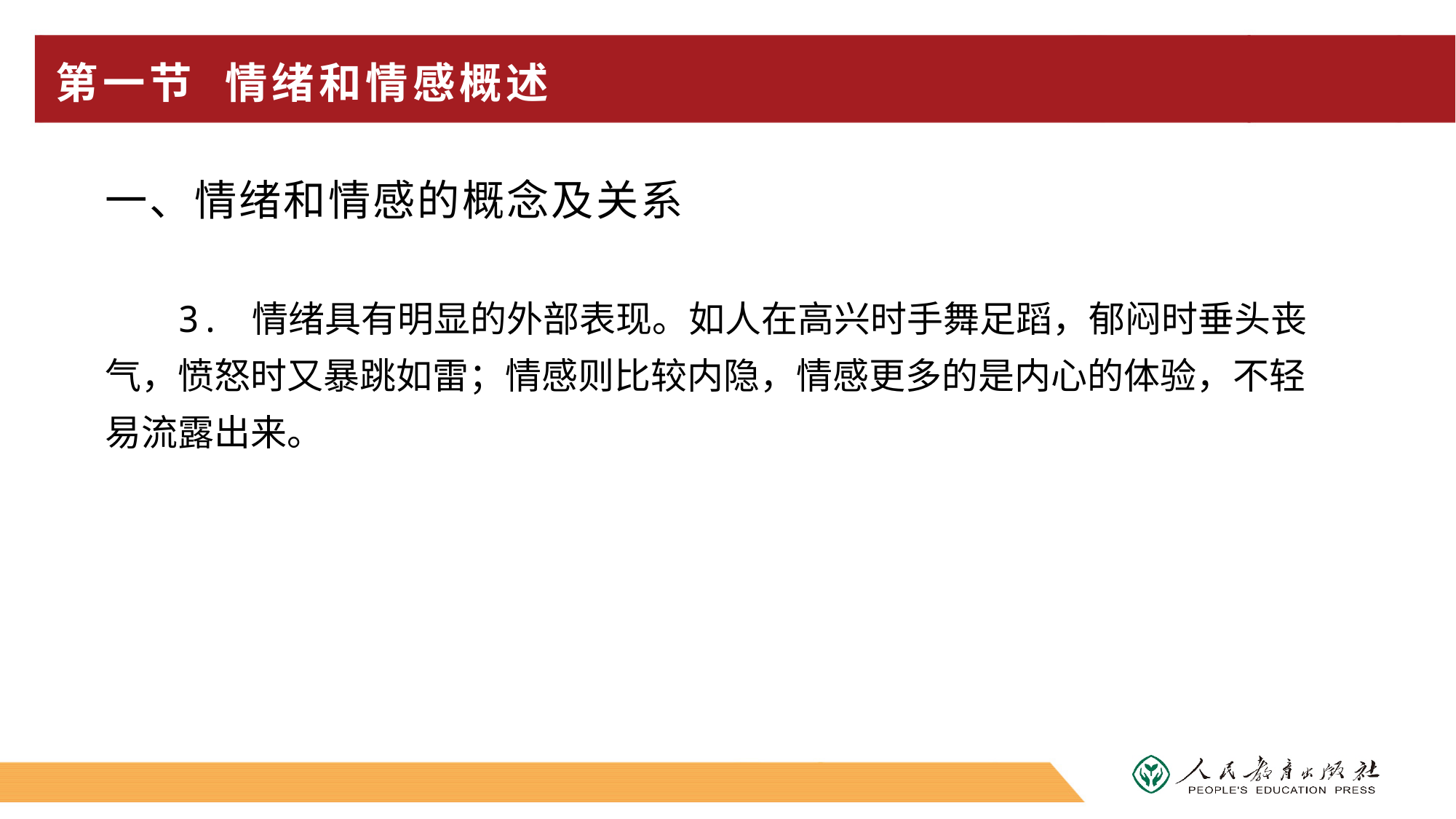

# 第一节  情绪和情感概述
一、情绪和情感的概念及关系
3. 情绪具有明显的外部表现。如人在高兴时手舞足蹈，郁闷时垂头丧气，愤怒时又暴跳如雷；情感则比较内隐，情感更多的是内心的体验，不轻易流露出来。